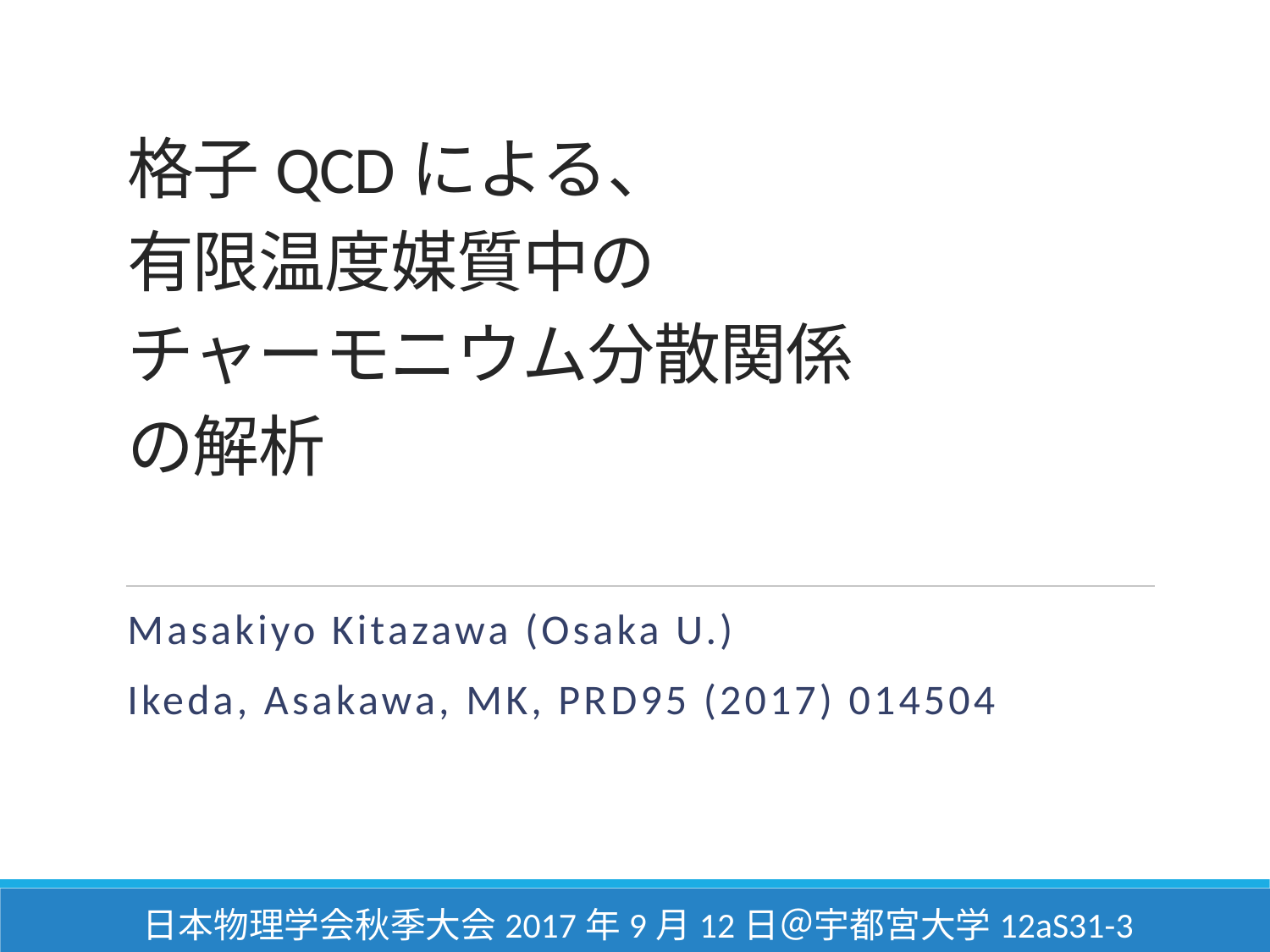

# 格子QCDによる、 有限温度媒質中の チャーモニウム分散関係 の解析
Masakiyo Kitazawa (Osaka U.)
Ikeda, Asakawa, MK, PRD95 (2017) 014504
日本物理学会秋季大会2017年9月12日＠宇都宮大学12aS31-3